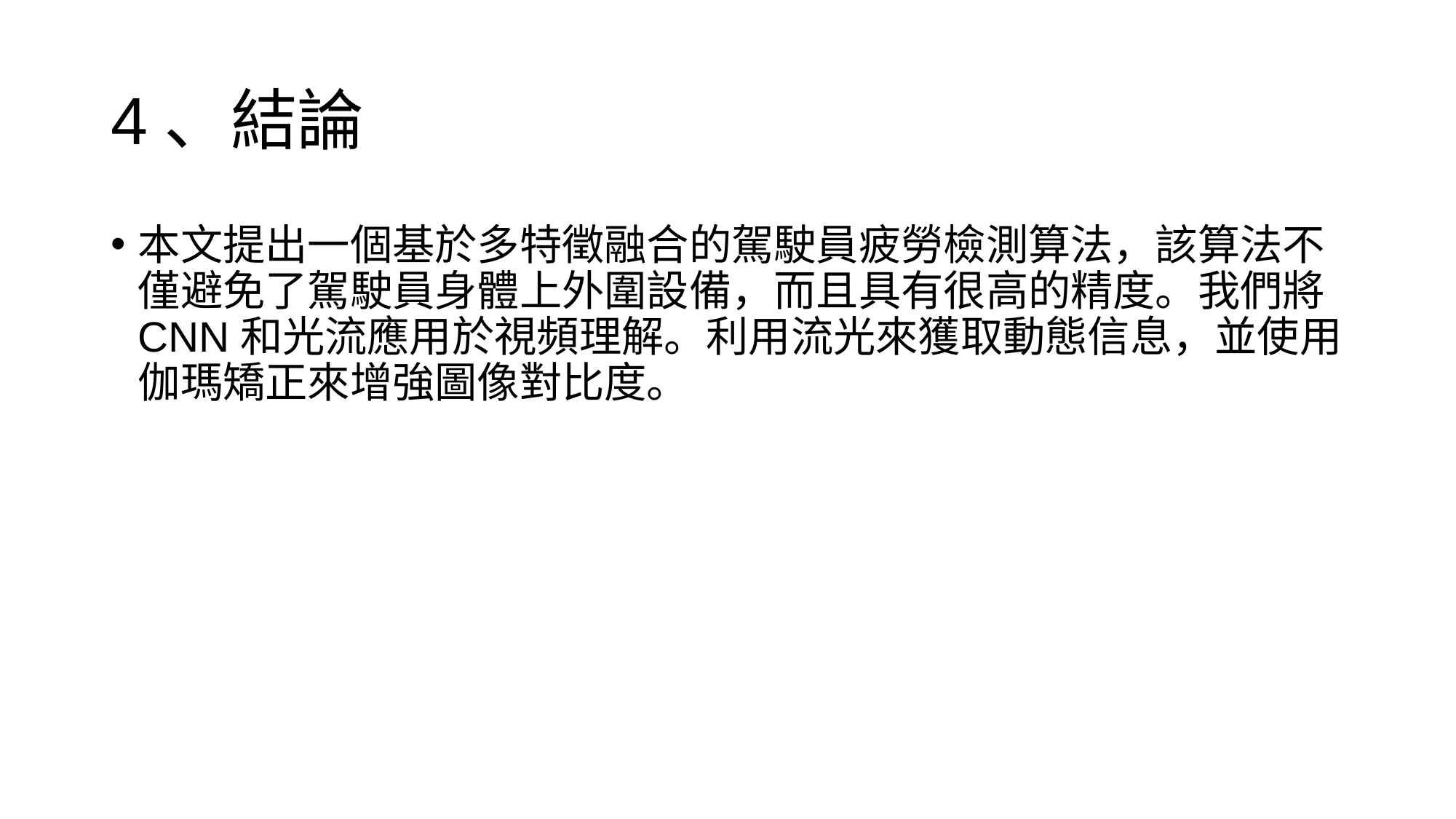

# 4、結論
本文提出一個基於多特徵融合的駕駛員疲勞檢測算法，該算法不僅避免了駕駛員身體上外圍設備，而且具有很高的精度。我們將CNN和光流應用於視頻理解。利用流光來獲取動態信息，並使用伽瑪矯正來增強圖像對比度。